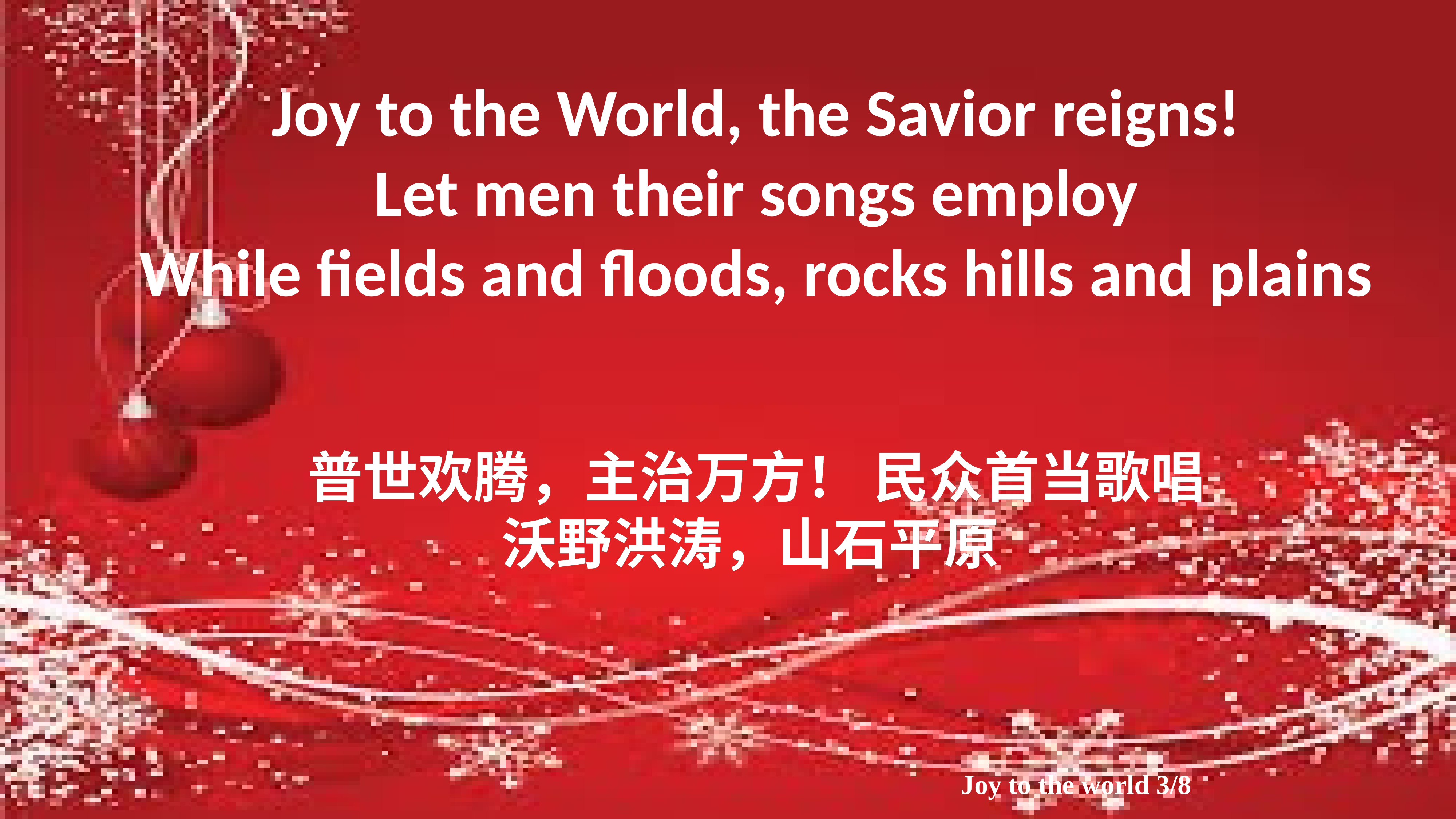

Joy to the World, the Savior reigns!
Let men their songs employ
While fields and floods, rocks hills and plains
普世欢腾，主治万方！ 民众首当歌唱
沃野洪涛，山石平原
Joy to the world 3/8